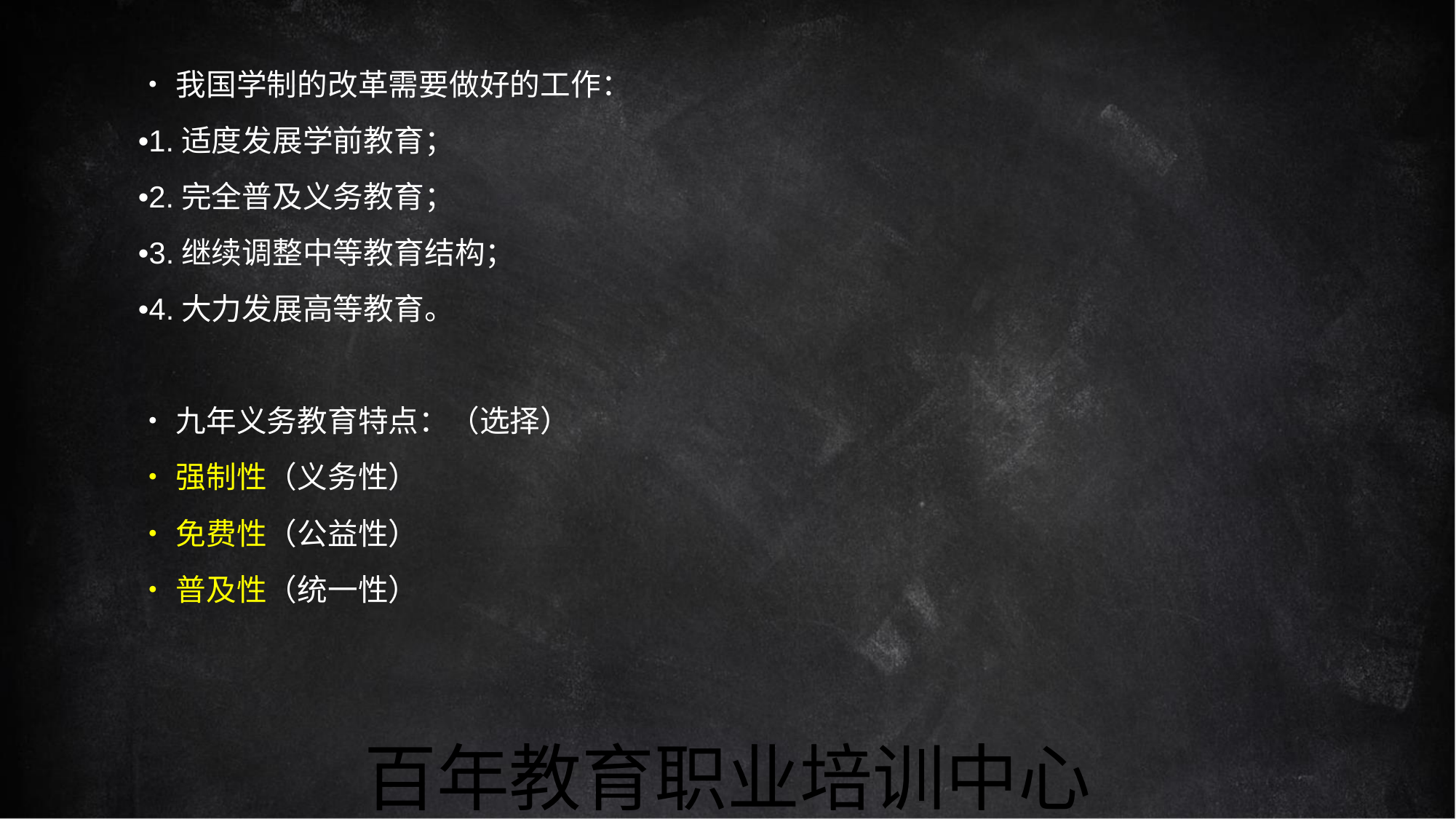

•我国学制的改革需要做好的工作：
•1.适度发展学前教育；
•2.完全普及义务教育；
•3.继续调整中等教育结构；
•4.大力发展高等教育。
•九年义务教育特点：（选择）
•强制性（义务性）
•免费性（公益性）
•普及性（统一性）
百年教育职业培训中心